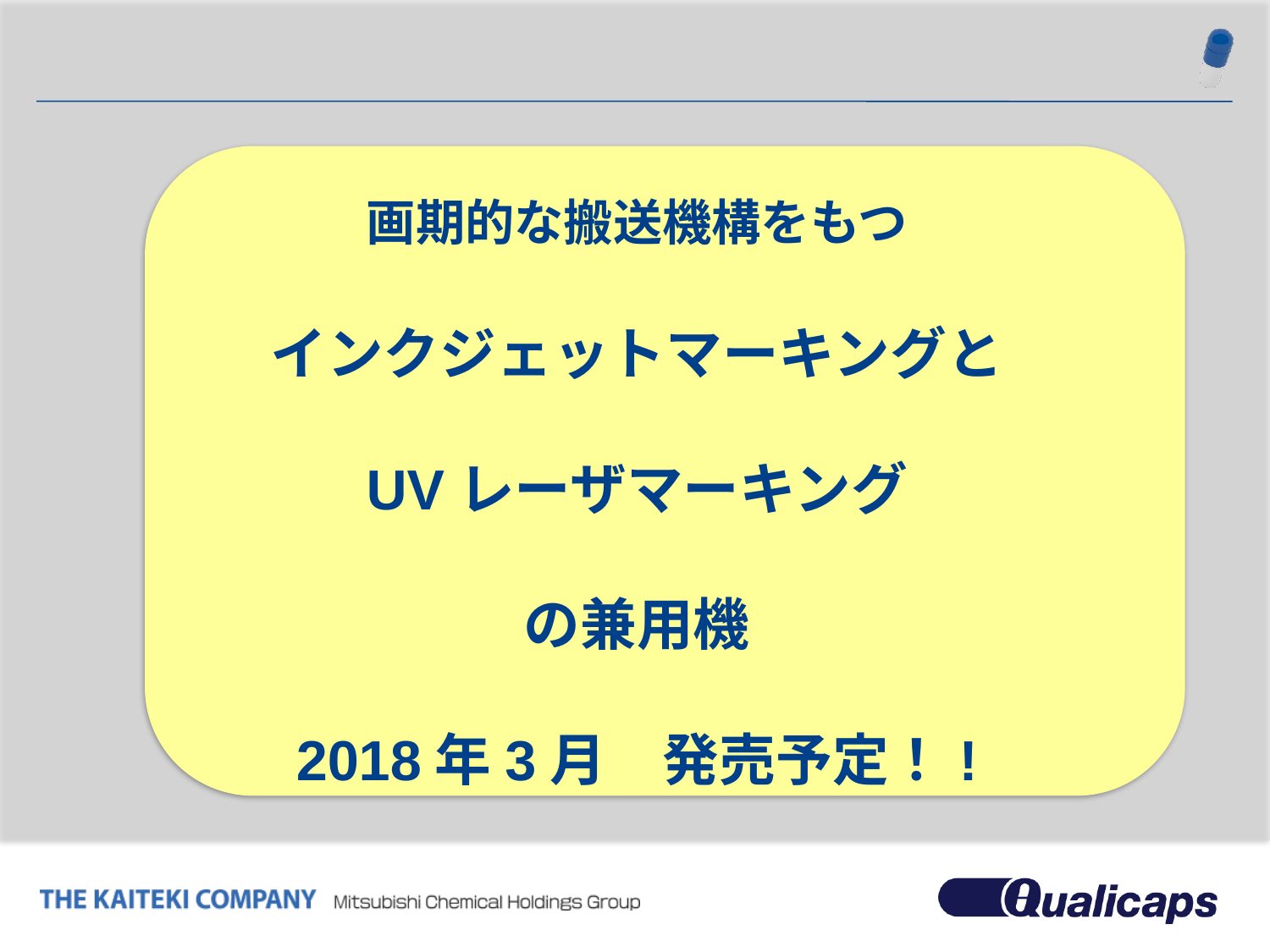

画期的な搬送機構をもつ
インクジェットマーキングと
UVレーザマーキング
の兼用機
2018年3月　発売予定！!